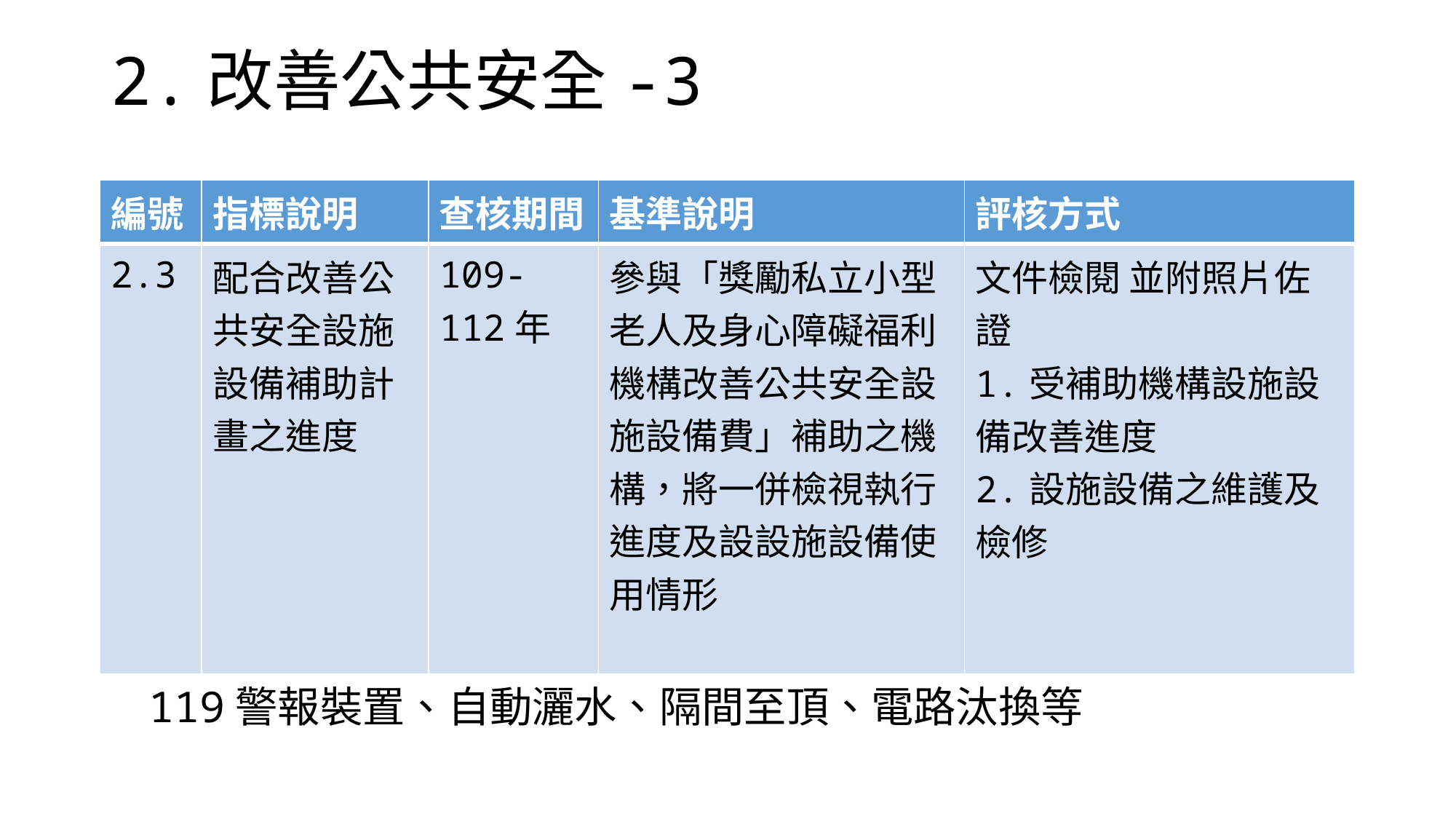

# 2.改善公共安全-3
| 編號 | 指標說明 | 查核期間 | 基準說明 | 評核方式 |
| --- | --- | --- | --- | --- |
| 2.3 | 配合改善公共安全設施設備補助計畫之進度 | 109-112年 | 參與「獎勵私立小型老人及身心障礙福利機構改善公共安全設施設備費」補助之機構，將一併檢視執行進度及設設施設備使用情形 | 文件檢閱 並附照片佐證 1.受補助機構設施設備改善進度 2.設施設備之維護及檢修 |
119警報裝置、自動灑水、隔間至頂、電路汰換等